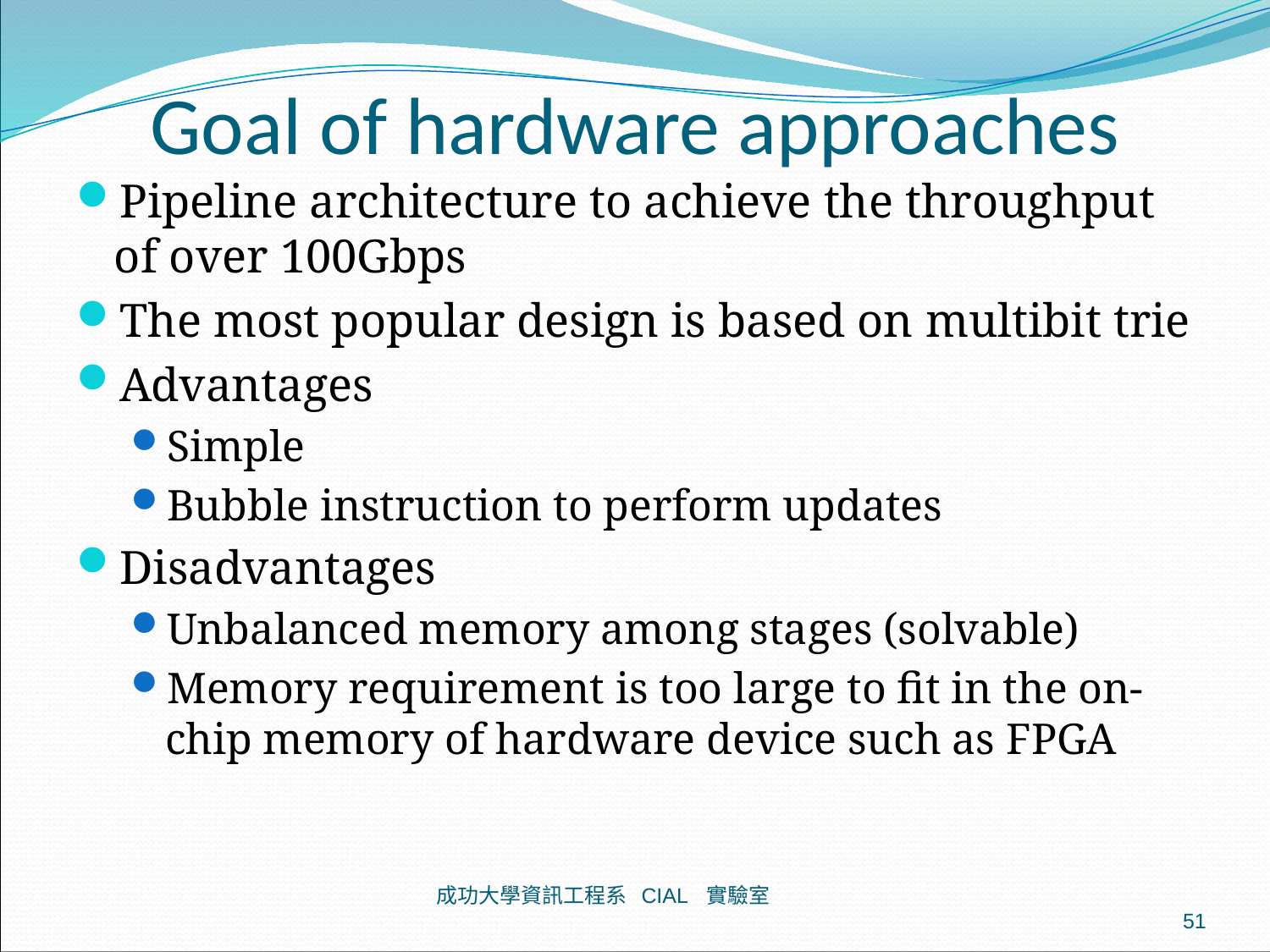

# Goal of hardware approaches
Pipeline architecture to achieve the throughput of over 100Gbps
The most popular design is based on multibit trie
Advantages
Simple
Bubble instruction to perform updates
Disadvantages
Unbalanced memory among stages (solvable)
Memory requirement is too large to fit in the on-chip memory of hardware device such as FPGA
成功大學資訊工程系  CIAL 實驗室

51